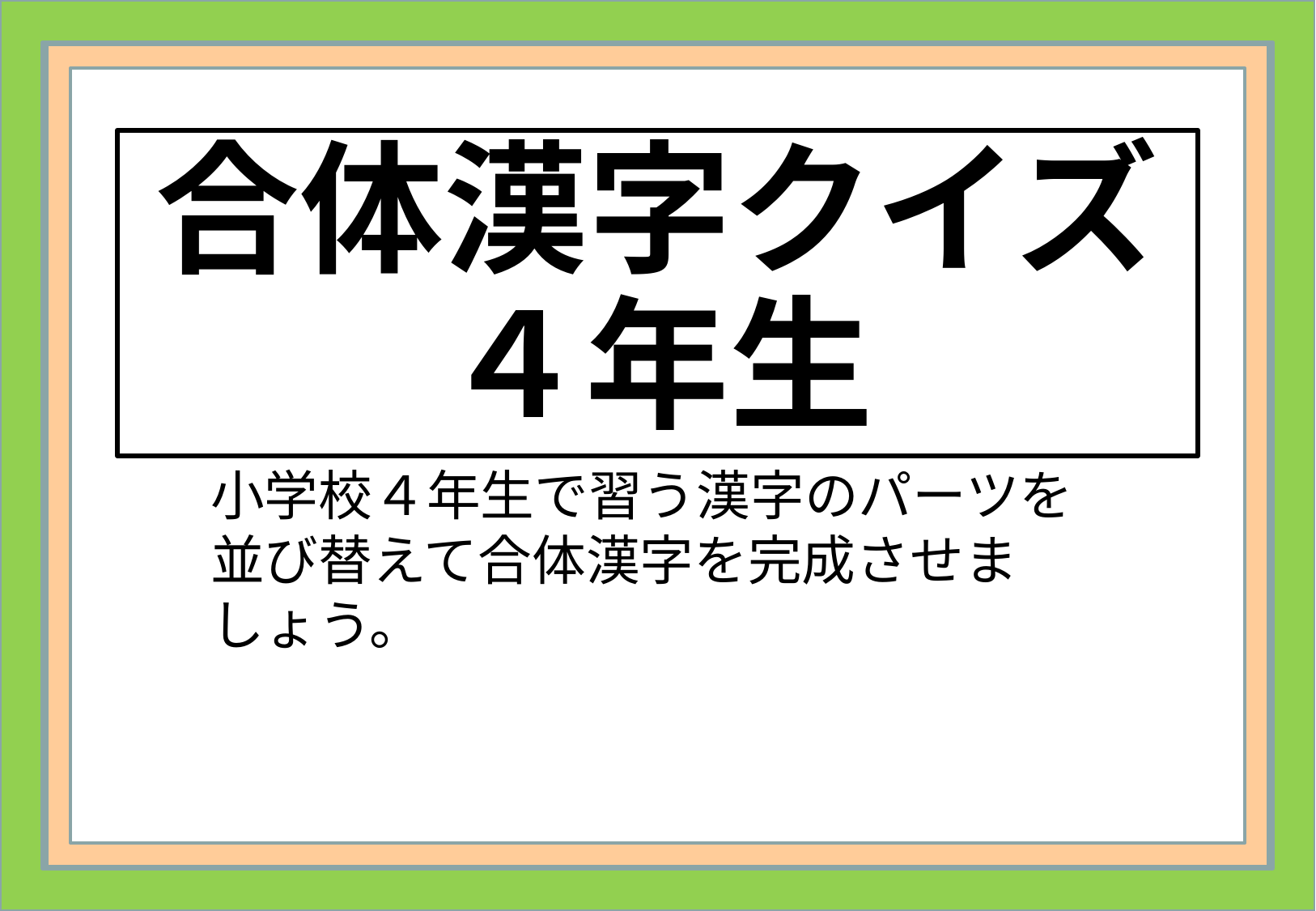

# 合体漢字クイズ ４年生
小学校４年生で習う漢字のパーツを並び替えて合体漢字を完成させましょう。